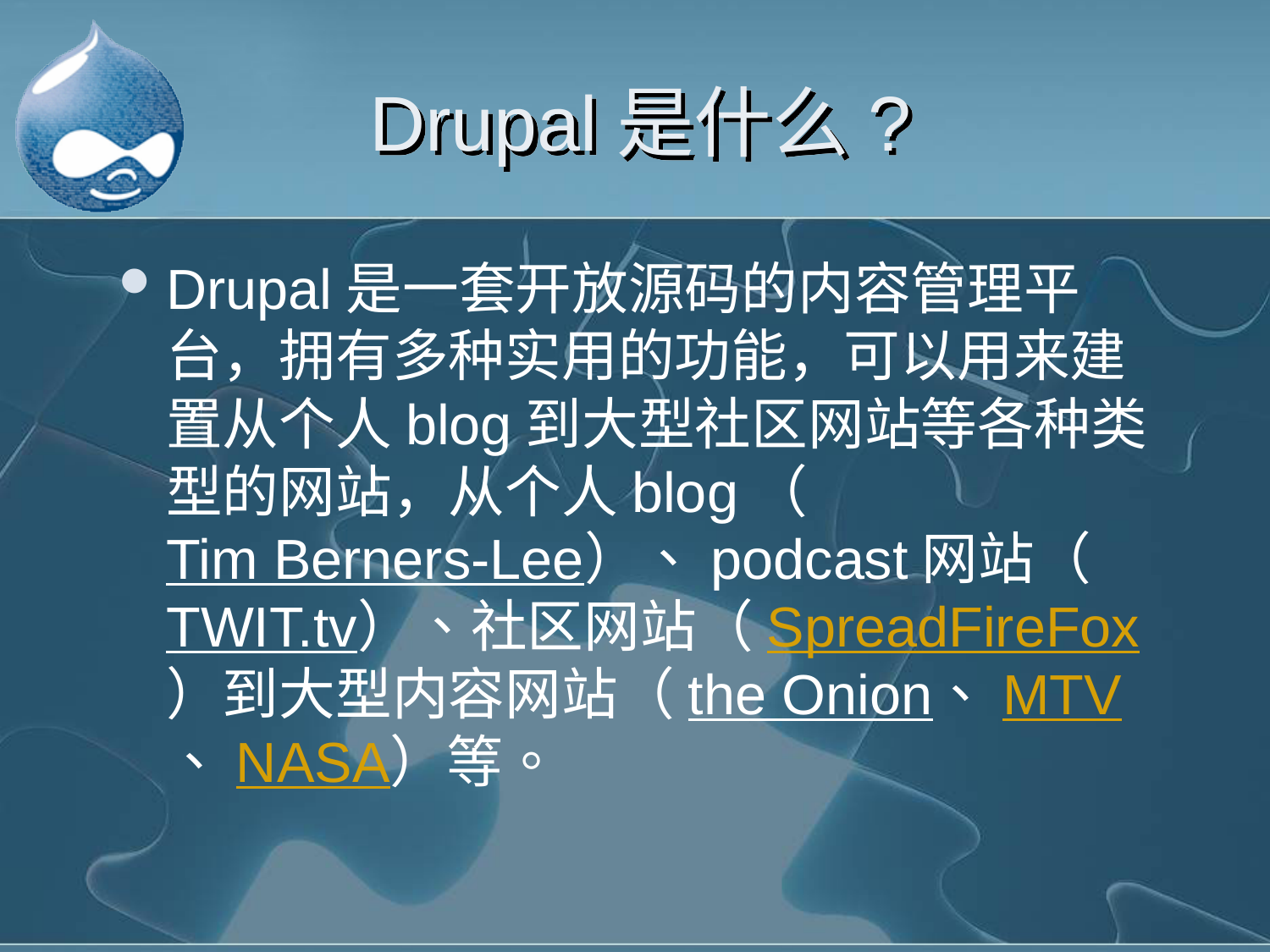

# Drupal是什么?
Drupal是一套开放源码的内容管理平台，拥有多种实用的功能，可以用来建置从个人blog到大型社区网站等各种类型的网站，从个人blog（Tim Berners-Lee）、podcast网站（TWIT.tv）、社区网站（SpreadFireFox）到大型内容网站（the Onion、MTV、NASA）等。